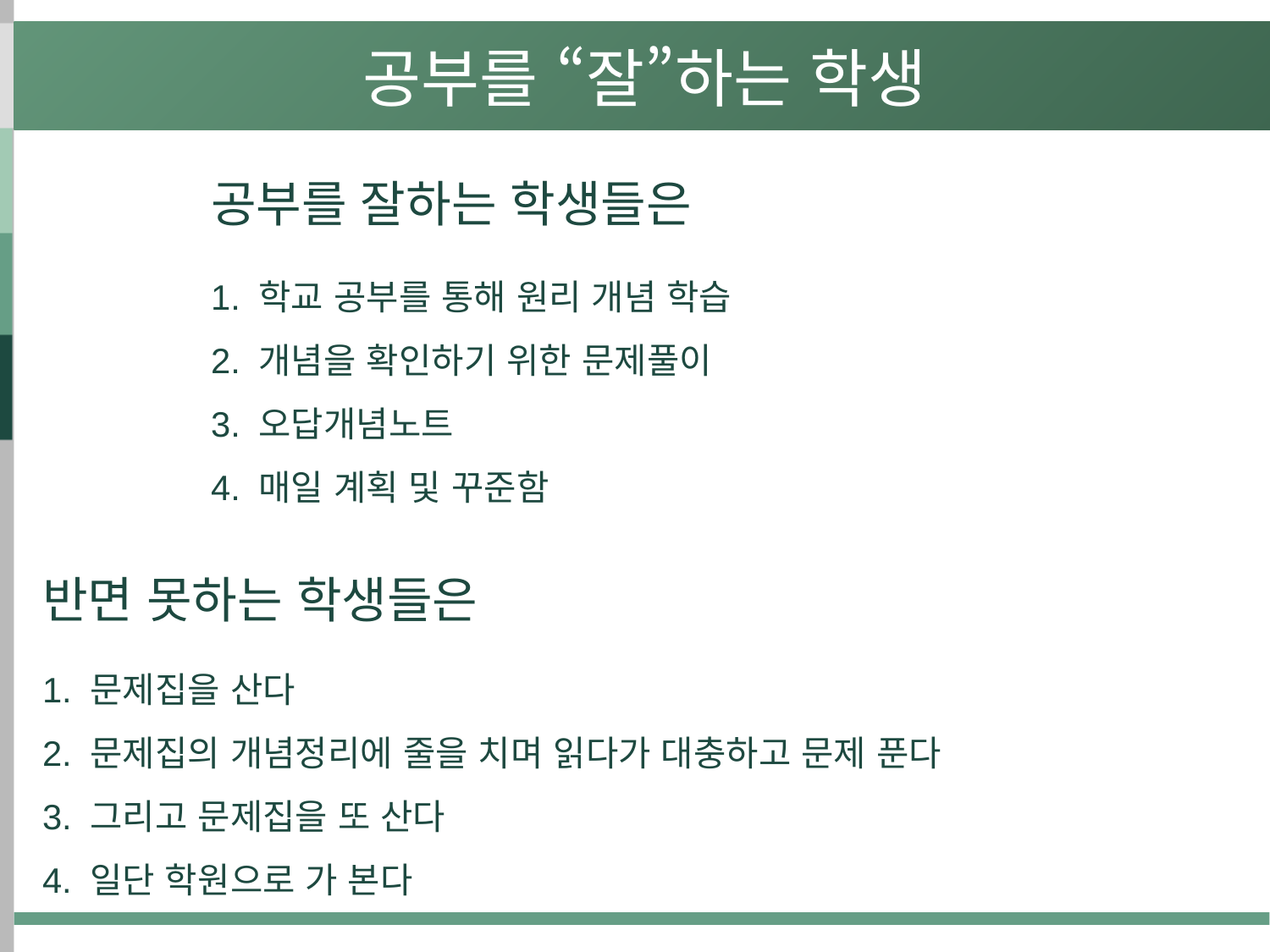

공부를 “잘”하는 학생
공부를 잘하는 학생들은
학교 공부를 통해 원리 개념 학습
개념을 확인하기 위한 문제풀이
오답개념노트
매일 계획 및 꾸준함
반면 못하는 학생들은
문제집을 산다
문제집의 개념정리에 줄을 치며 읽다가 대충하고 문제 푼다
그리고 문제집을 또 산다
일단 학원으로 가 본다